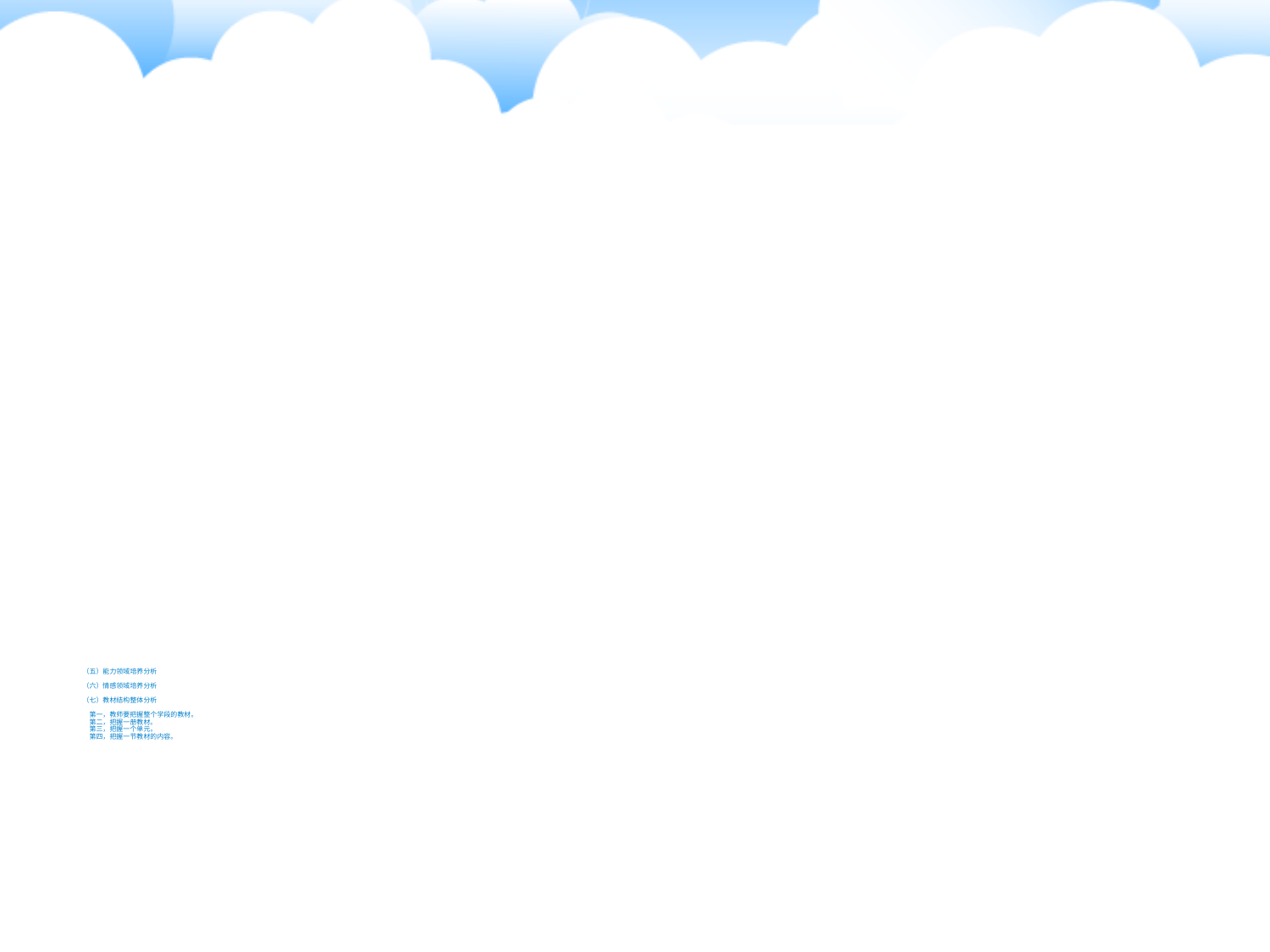

# （五）能力领域培养分析 　（六）情感领域培养分析 　　 　（七）教材结构整体分析 　　　　 　　第一，教师要把握整个学段的教材。 　　第二，把握一册教材。 　　第三，把握一个单元。 　　第四，把握一节教材的内容。